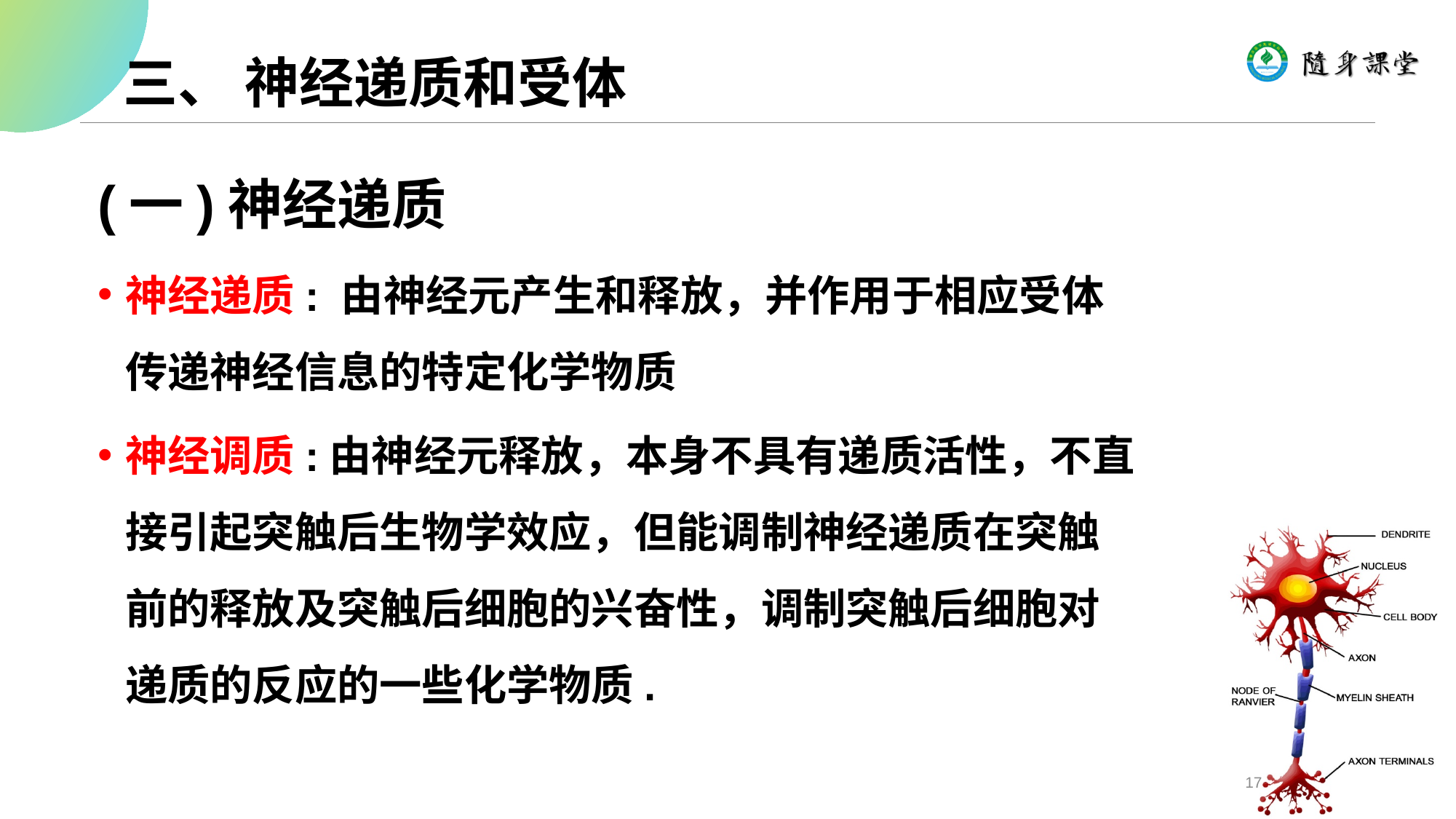

三、 神经递质和受体
(一)神经递质
神经递质: 由神经元产生和释放，并作用于相应受体传递神经信息的特定化学物质
神经调质:由神经元释放，本身不具有递质活性，不直接引起突触后生物学效应，但能调制神经递质在突触前的释放及突触后细胞的兴奋性，调制突触后细胞对递质的反应的一些化学物质.

17